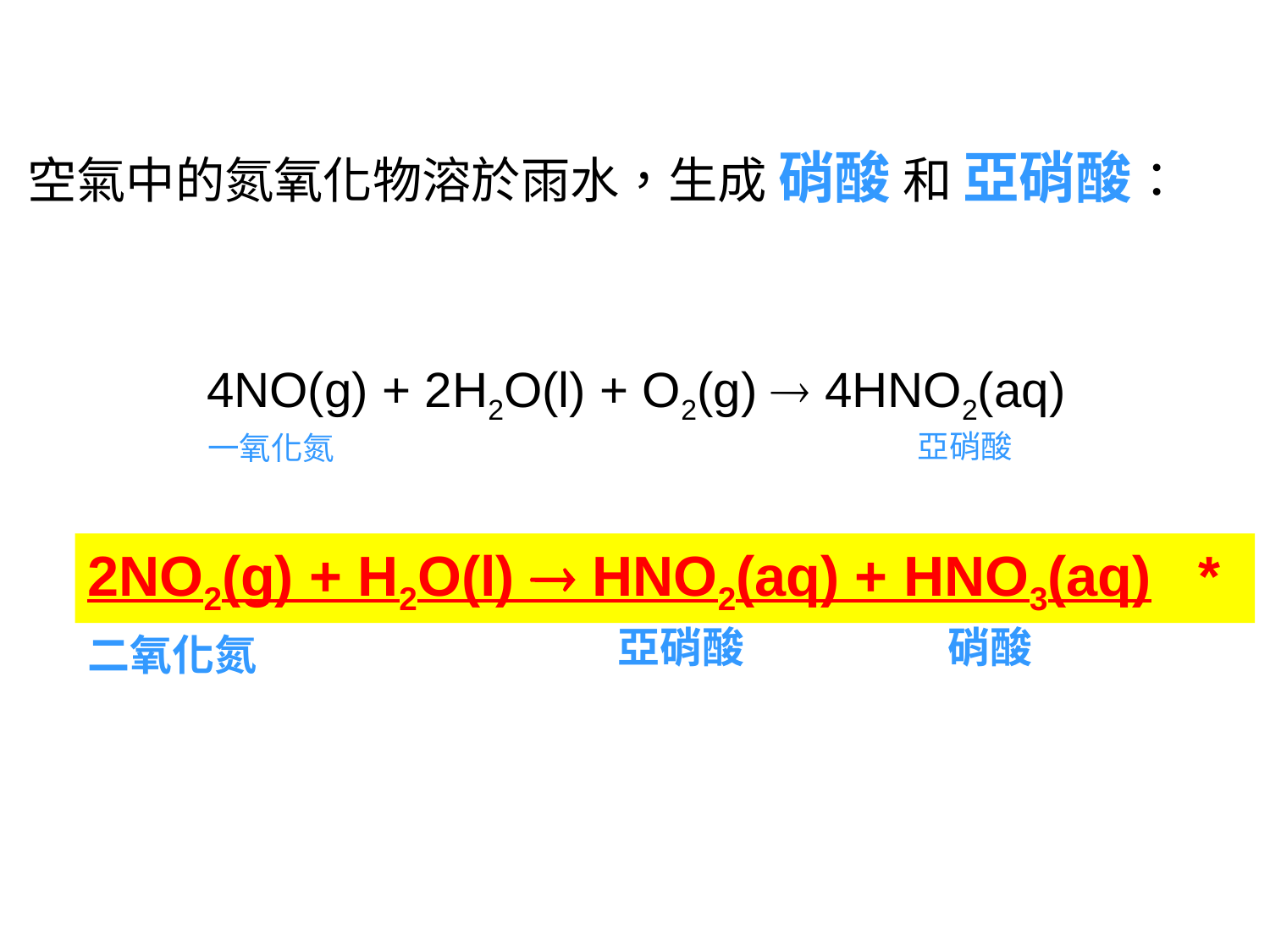

空氣中的氮氧化物溶於雨水，生成 硝酸 和 亞硝酸：
4NO(g) + 2H2O(l) + O2(g) → 4HNO2(aq)
亞硝酸
一氧化氮
2NO2(g) + H2O(l) → HNO2(aq) + HNO3(aq)   *
亞硝酸
硝酸
二氧化氮